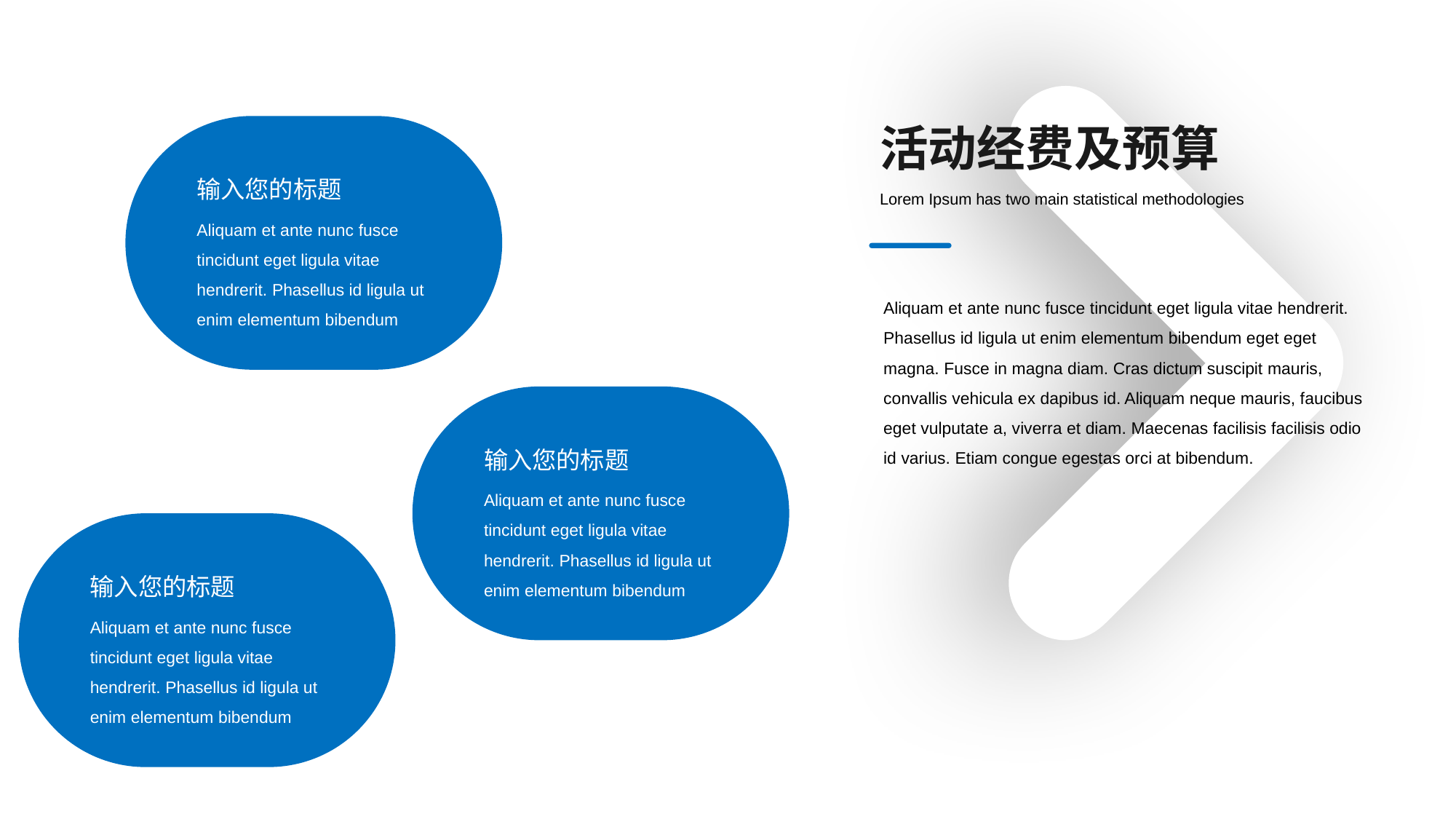

活动经费及预算
输入您的标题
Aliquam et ante nunc fusce tincidunt eget ligula vitae hendrerit. Phasellus id ligula ut enim elementum bibendum
Lorem Ipsum has two main statistical methodologies

Aliquam et ante nunc fusce tincidunt eget ligula vitae hendrerit. Phasellus id ligula ut enim elementum bibendum eget eget magna. Fusce in magna diam. Cras dictum suscipit mauris, convallis vehicula ex dapibus id. Aliquam neque mauris, faucibus eget vulputate a, viverra et diam. Maecenas facilisis facilisis odio id varius. Etiam congue egestas orci at bibendum.

输入您的标题
Aliquam et ante nunc fusce tincidunt eget ligula vitae hendrerit. Phasellus id ligula ut enim elementum bibendum

输入您的标题
Aliquam et ante nunc fusce tincidunt eget ligula vitae hendrerit. Phasellus id ligula ut enim elementum bibendum